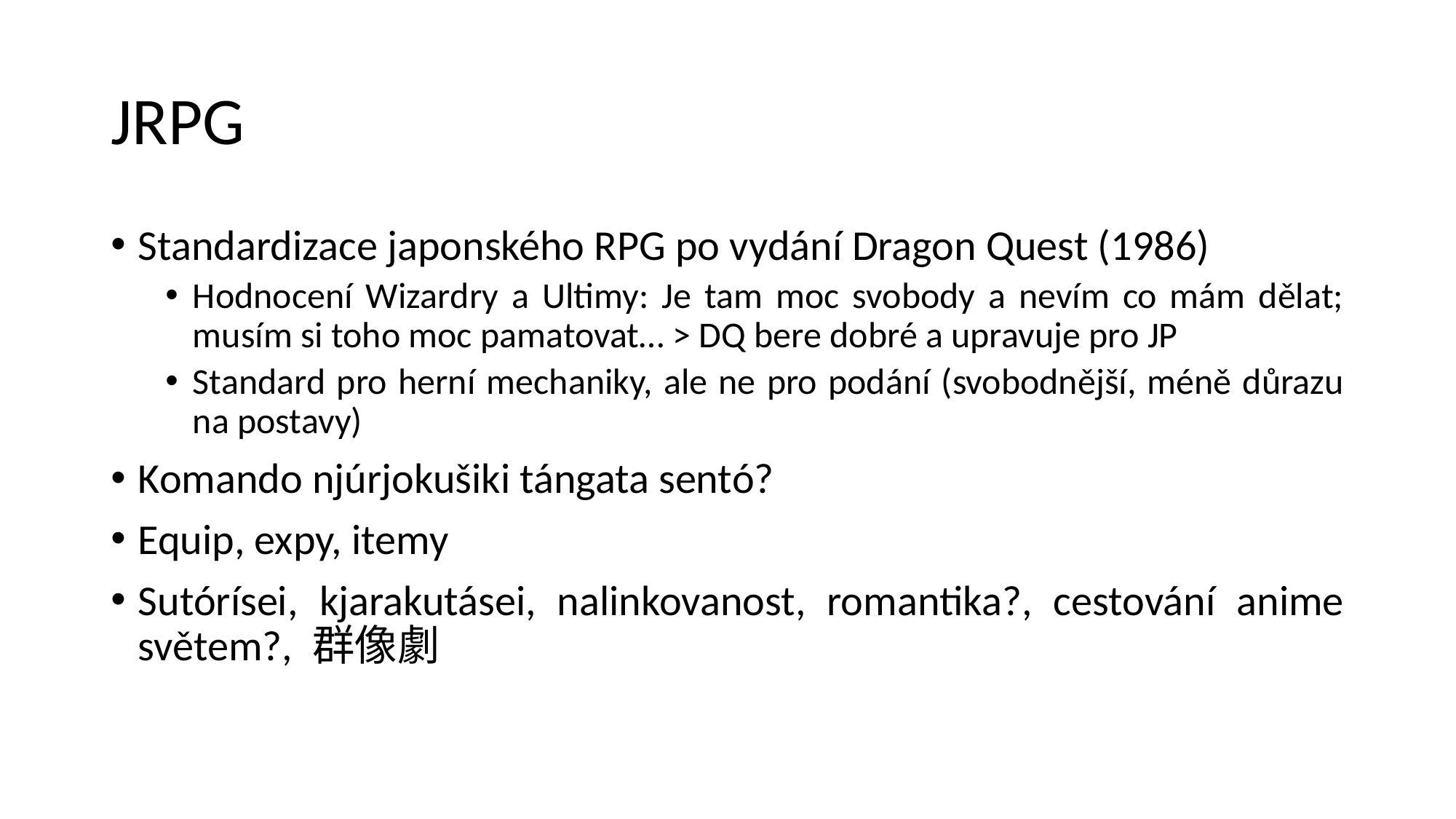

# JRPG
Standardizace japonského RPG po vydání Dragon Quest (1986)
Hodnocení Wizardry a Ultimy: Je tam moc svobody a nevím co mám dělat; musím si toho moc pamatovat… > DQ bere dobré a upravuje pro JP
Standard pro herní mechaniky, ale ne pro podání (svobodnější, méně důrazu na postavy)
Komando njúrjokušiki tángata sentó?
Equip, expy, itemy
Sutórísei, kjarakutásei, nalinkovanost, romantika?, cestování anime světem?, 群像劇